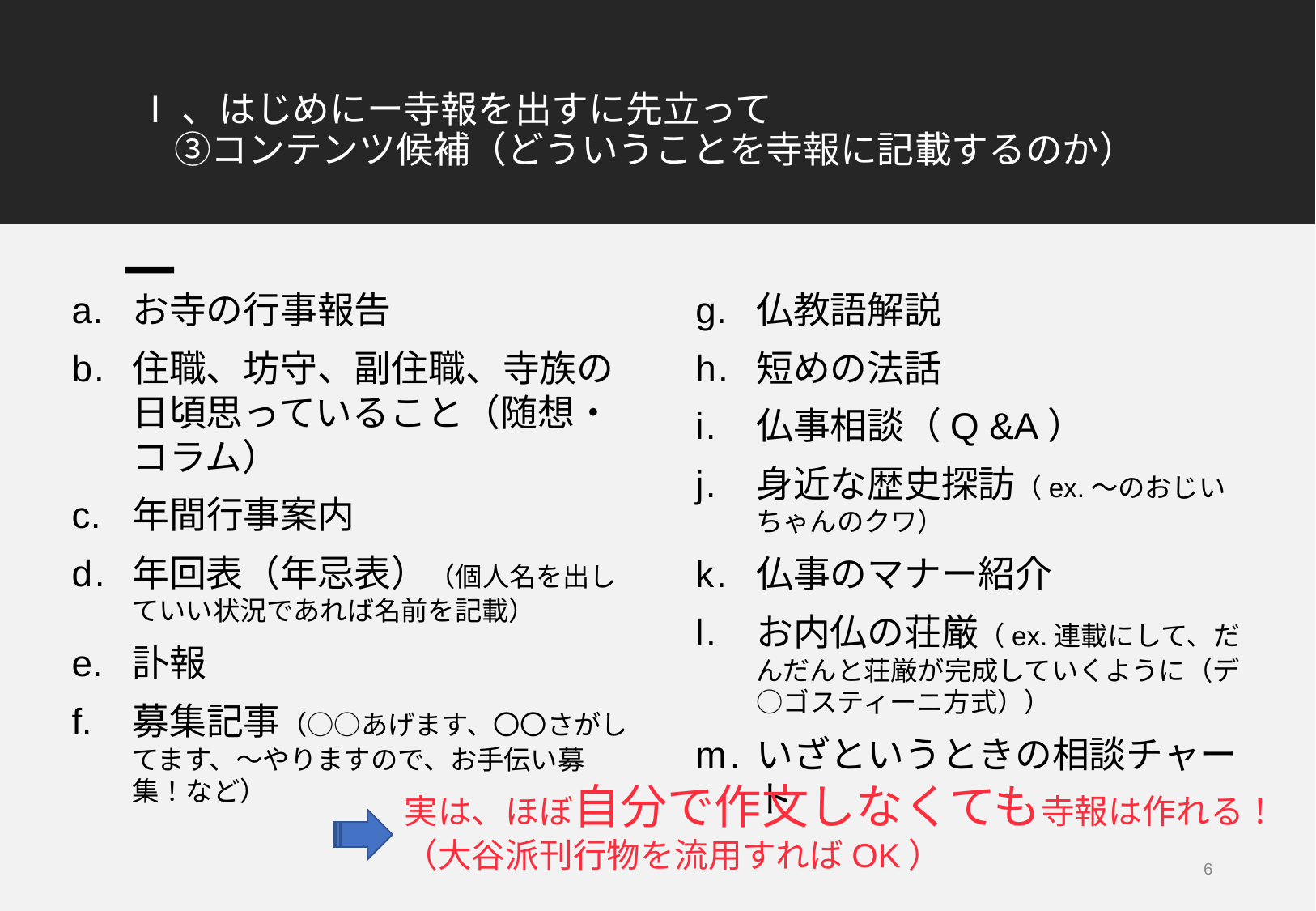

# Ⅰ、はじめにー寺報を出すに先立って 　③コンテンツ候補（どういうことを寺報に記載するのか）

お寺の行事報告
住職、坊守、副住職、寺族の日頃思っていること（随想・コラム）
年間行事案内
年回表（年忌表）（個人名を出していい状況であれば名前を記載）
訃報
募集記事（○○あげます、〇〇さがしてます、〜やりますので、お手伝い募集！など）
仏教語解説
短めの法話
仏事相談（Q &A）
身近な歴史探訪（ex.〜のおじいちゃんのクワ）
仏事のマナー紹介
お内仏の荘厳（ex.連載にして、だんだんと荘厳が完成していくように（デ○ゴスティーニ方式））
いざというときの相談チャート
実は、ほぼ自分で作文しなくても寺報は作れる！
（大谷派刊行物を流用すればOK）

6